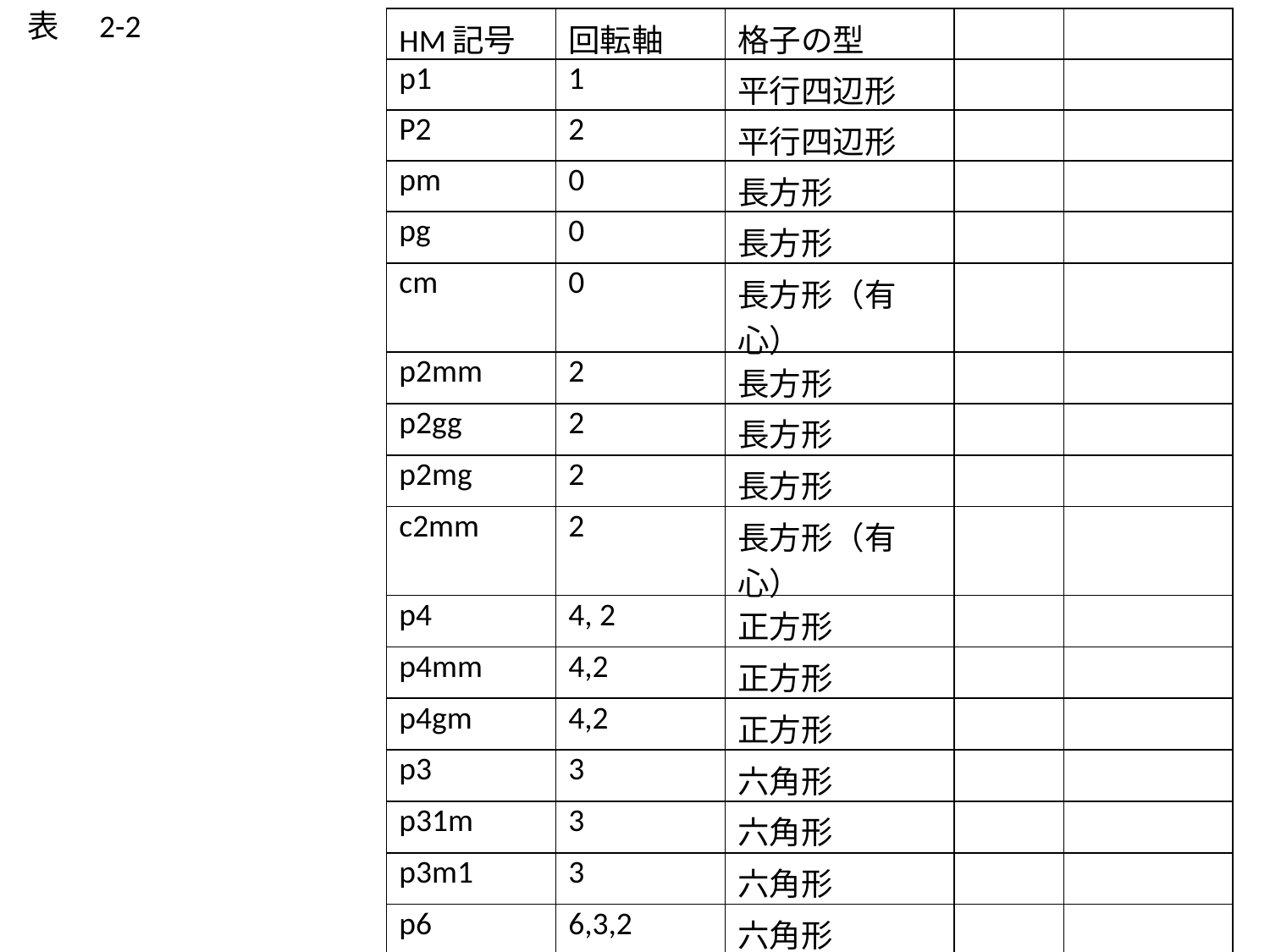

表　2-2
| HM記号 | 回転軸 | 格子の型 |  |  |
| --- | --- | --- | --- | --- |
| p1 | 1 | 平行四辺形 |  |  |
| P2 | 2 | 平行四辺形 |  |  |
| pm | 0 | 長方形 |  |  |
| pg | 0 | 長方形 |  |  |
| cm | 0 | 長方形（有心） |  |  |
| p2mm | 2 | 長方形 |  |  |
| p2gg | 2 | 長方形 |  |  |
| p2mg | 2 | 長方形 |  |  |
| c2mm | 2 | 長方形（有心） |  |  |
| p4 | 4, 2 | 正方形 |  |  |
| p4mm | 4,2 | 正方形 |  |  |
| p4gm | 4,2 | 正方形 |  |  |
| p3 | 3 | 六角形 |  |  |
| p31m | 3 | 六角形 |  |  |
| p3m1 | 3 | 六角形 |  |  |
| p6 | 6,3,2 | 六角形 |  |  |
| p6mm | 6,3,2 | 六角形 |  |  |